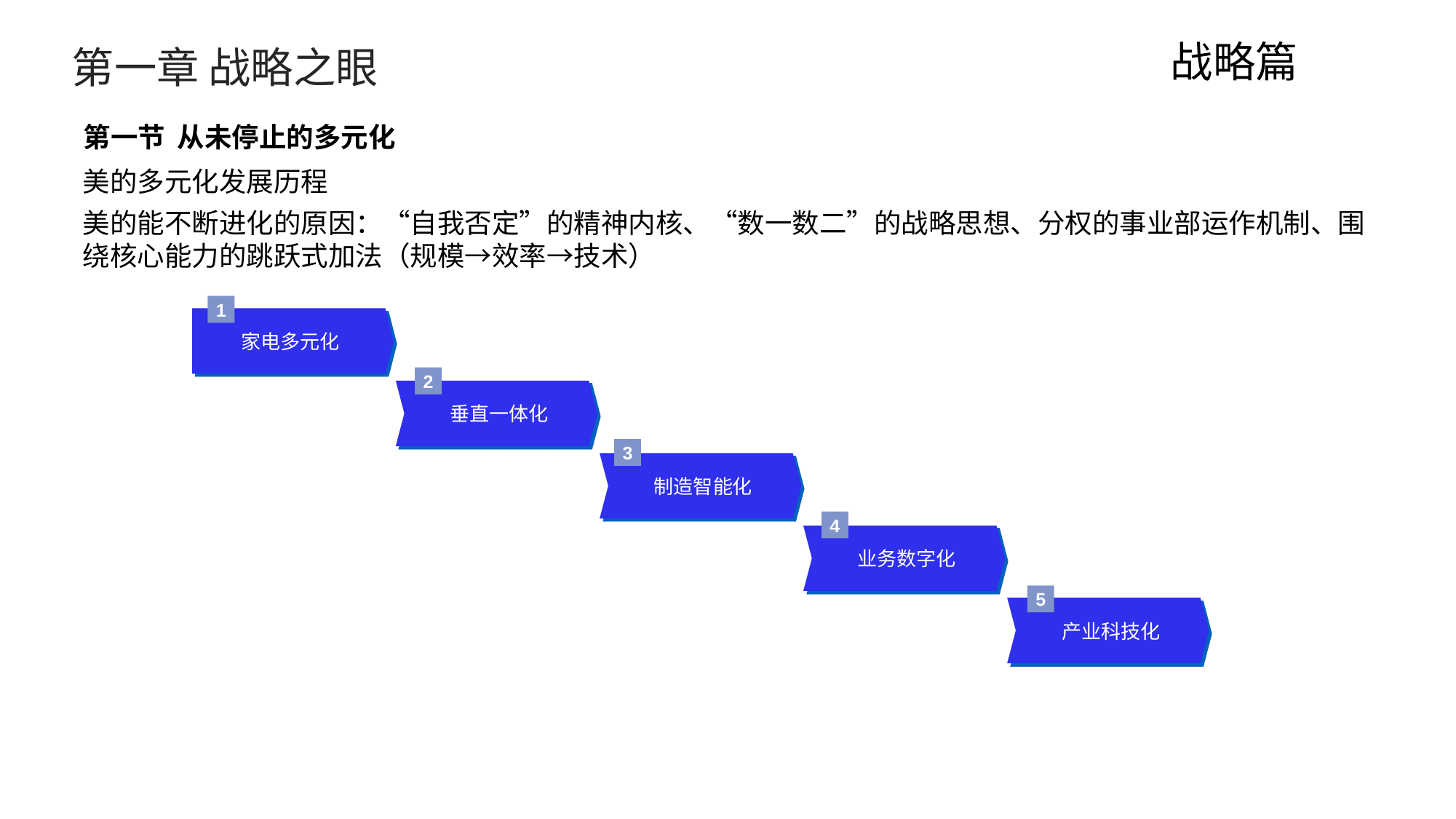

战略篇
第一章 战略之眼
第一节  从未停止的多元化
美的多元化发展历程
美的能不断进化的原因：“自我否定”的精神内核、“数一数二”的战略思想、分权的事业部运作机制、围绕核心能力的跳跃式加法（规模→效率→技术）
1

家电多元化
2

垂直一体化
3

制造智能化
4

业务数字化
5

产业科技化